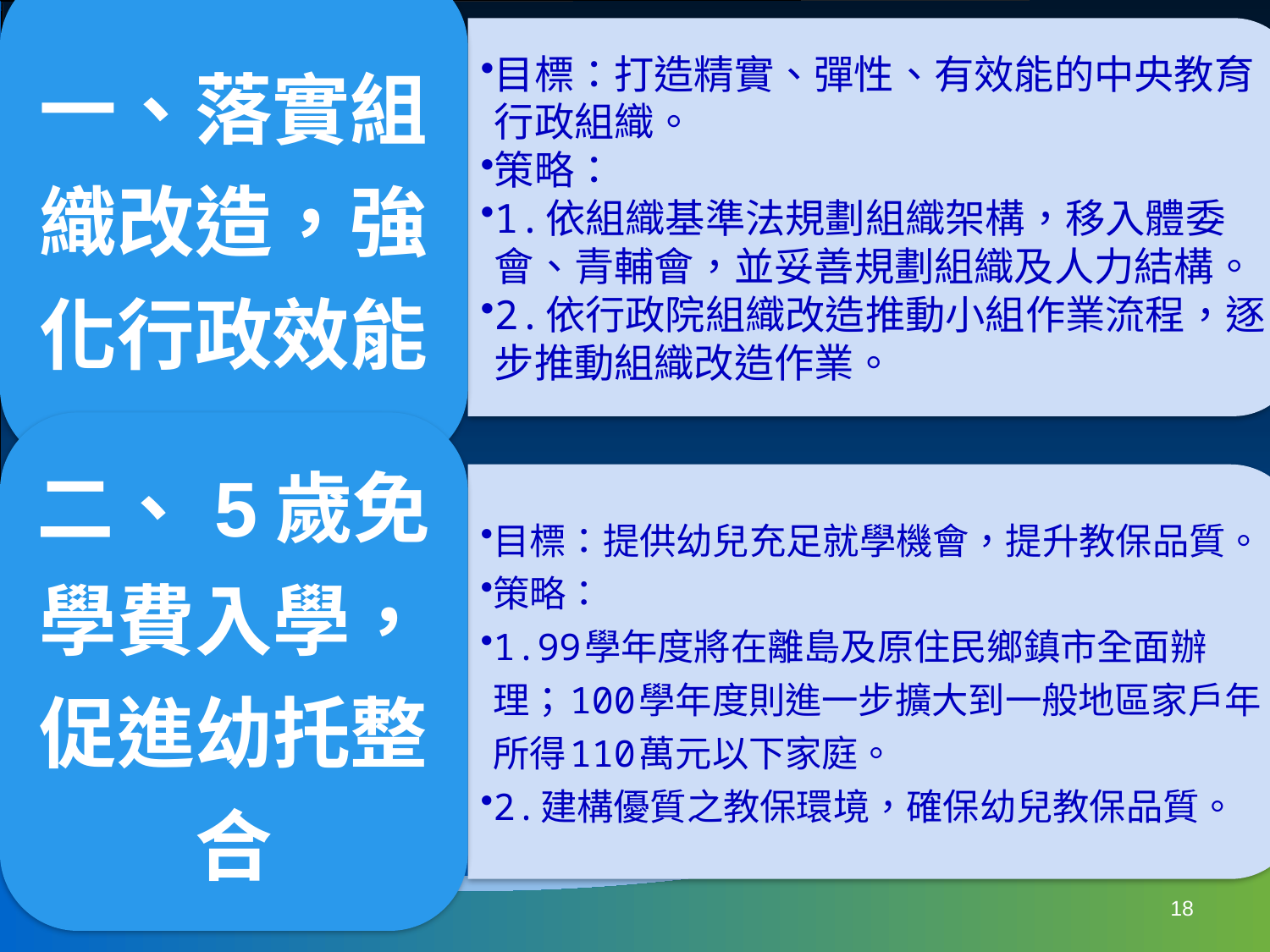

一、落實組織改造，強化行政效能
目標：打造精實、彈性、有效能的中央教育行政組織。
策略：
2.依行政院組織改造推動小組作業流程，逐步推動組織改造作業。
1.依組織基準法規劃組織架構，移入體委會、青輔會，並妥善規劃組織及人力結構。
目標：提供幼兒充足就學機會，提升教保品質。
策略：
2.建構優質之教保環境，確保幼兒教保品質。
18